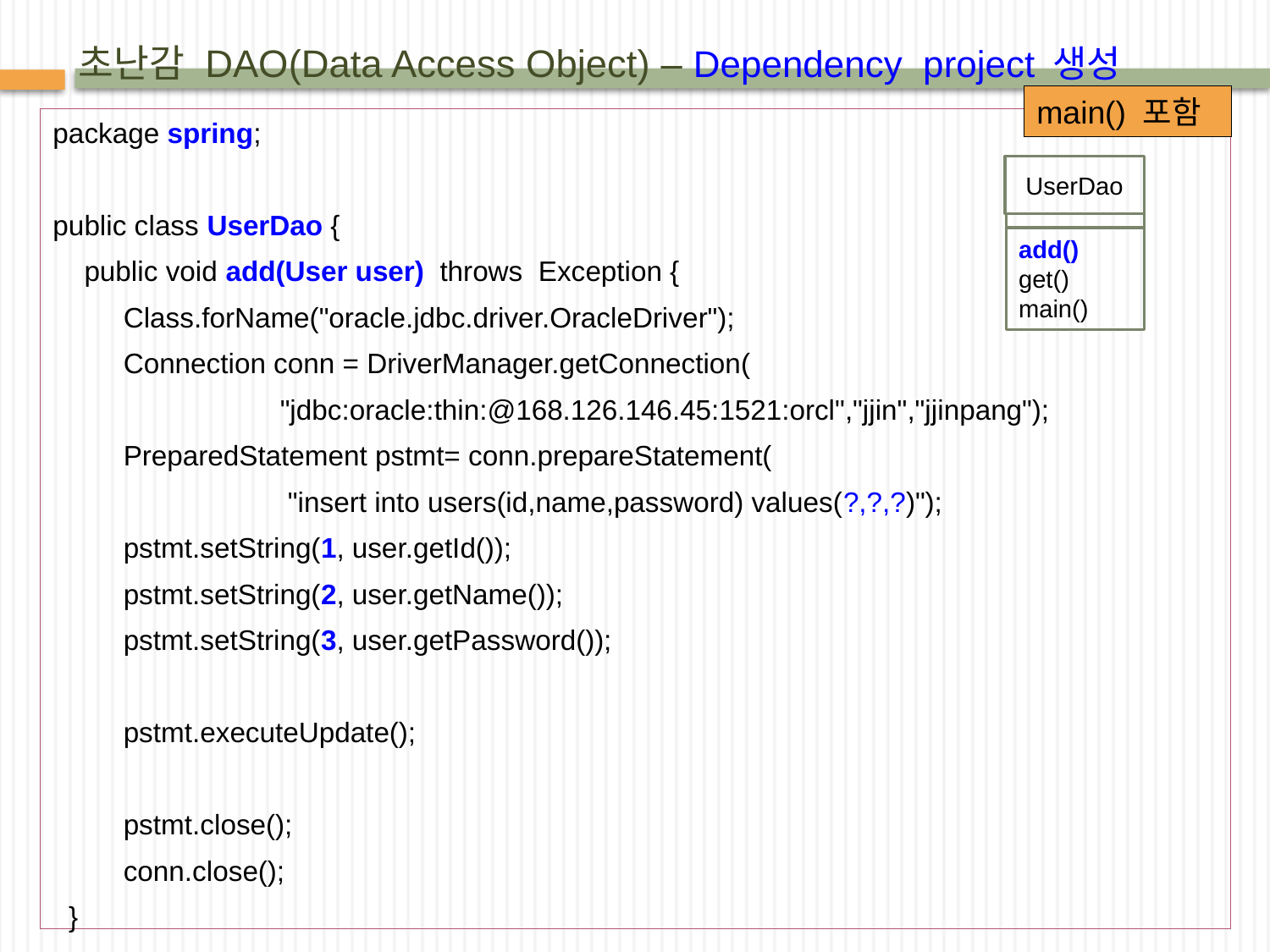

# 초난감 DAO(Data Access Object) – Dependency  project 생성
main() 포함
package spring;

public class UserDao {
    public void add(User user)  throws  Exception {
         Class.forName("oracle.jdbc.driver.OracleDriver");
         Connection conn = DriverManager.getConnection(
                             "jdbc:oracle:thin:@168.126.146.45:1521:orcl","jjin","jjinpang");
         PreparedStatement pstmt= conn.prepareStatement(
                              "insert into users(id,name,password) values(?,?,?)");
         pstmt.setString(1, user.getId());
         pstmt.setString(2, user.getName());
         pstmt.setString(3, user.getPassword());

         pstmt.executeUpdate();

         pstmt.close();
         conn.close();
  }
UserDao

add()
get()
main()